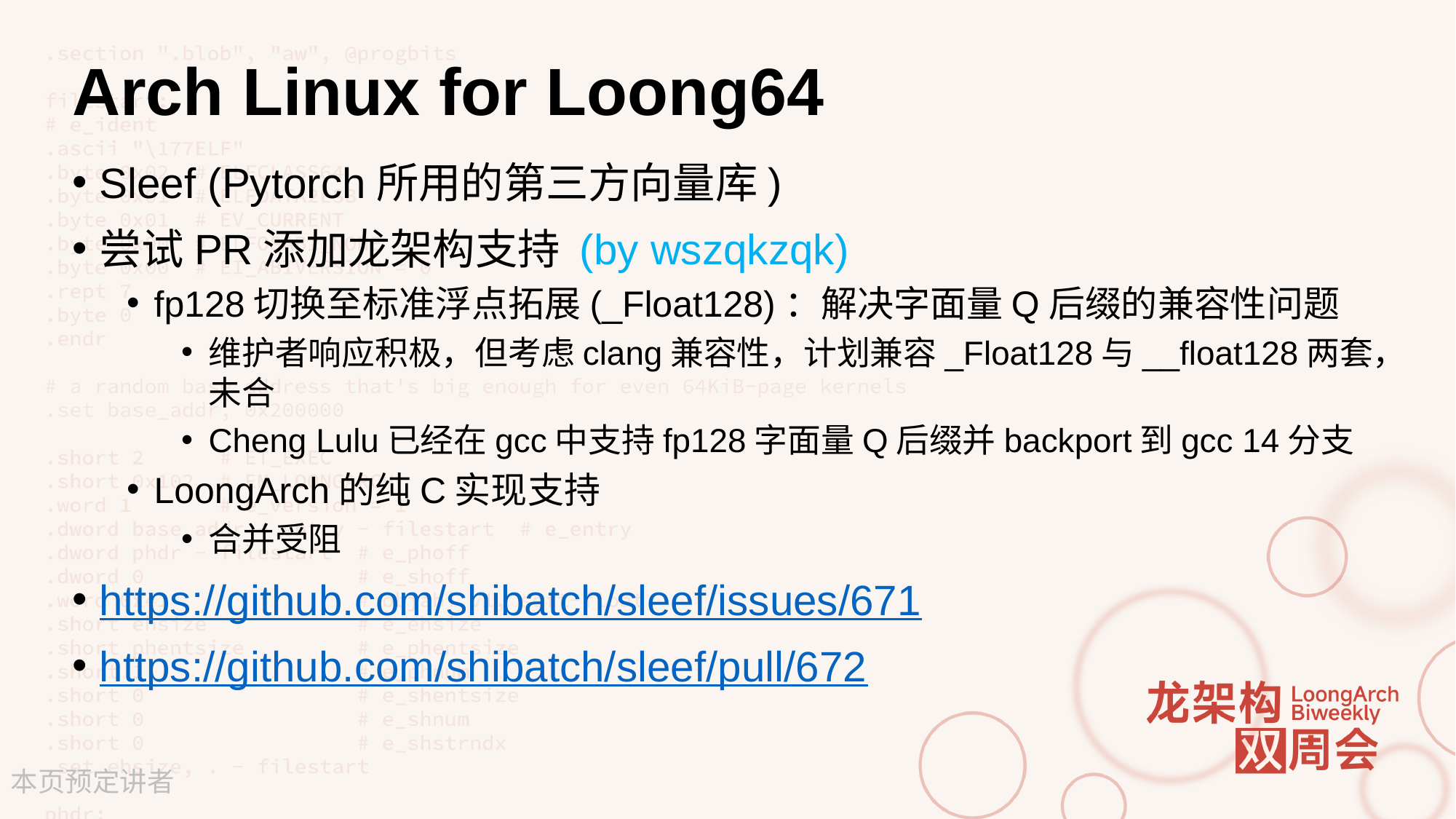

# Arch Linux for Loong64
Sleef (Pytorch所用的第三方向量库)
尝试PR添加龙架构支持 (by wszqkzqk)
fp128切换至标准浮点拓展(_Float128)：解决字面量Q后缀的兼容性问题
维护者响应积极，但考虑clang兼容性，计划兼容_Float128与__float128两套，未合
Cheng Lulu已经在gcc中支持fp128字面量Q后缀并backport到gcc 14分支
LoongArch的纯C实现支持
合并受阻
https://github.com/shibatch/sleef/issues/671
https://github.com/shibatch/sleef/pull/672